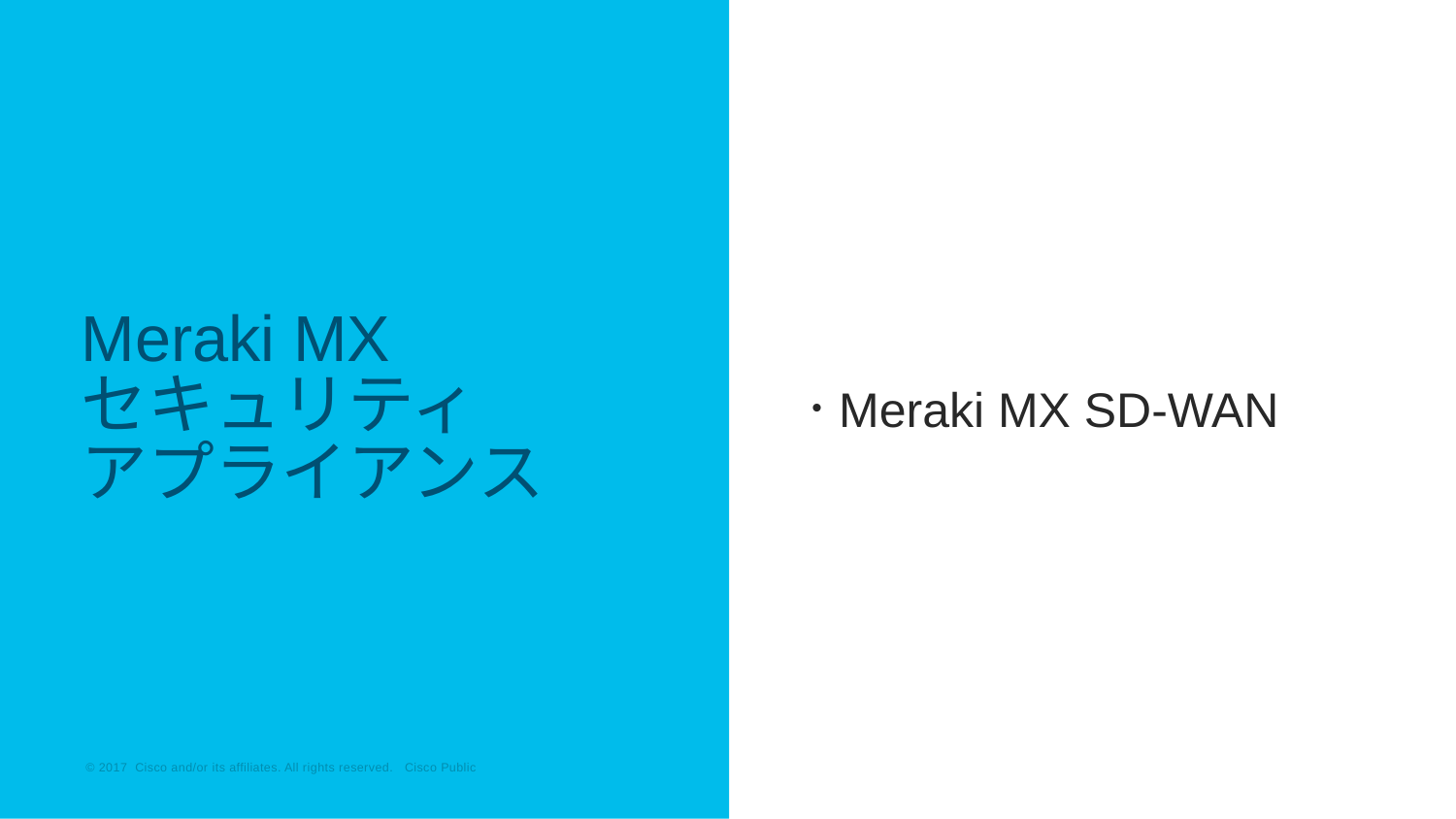

Meraki MX SD-WAN
# Meraki MX セキュリティ アプライアンス